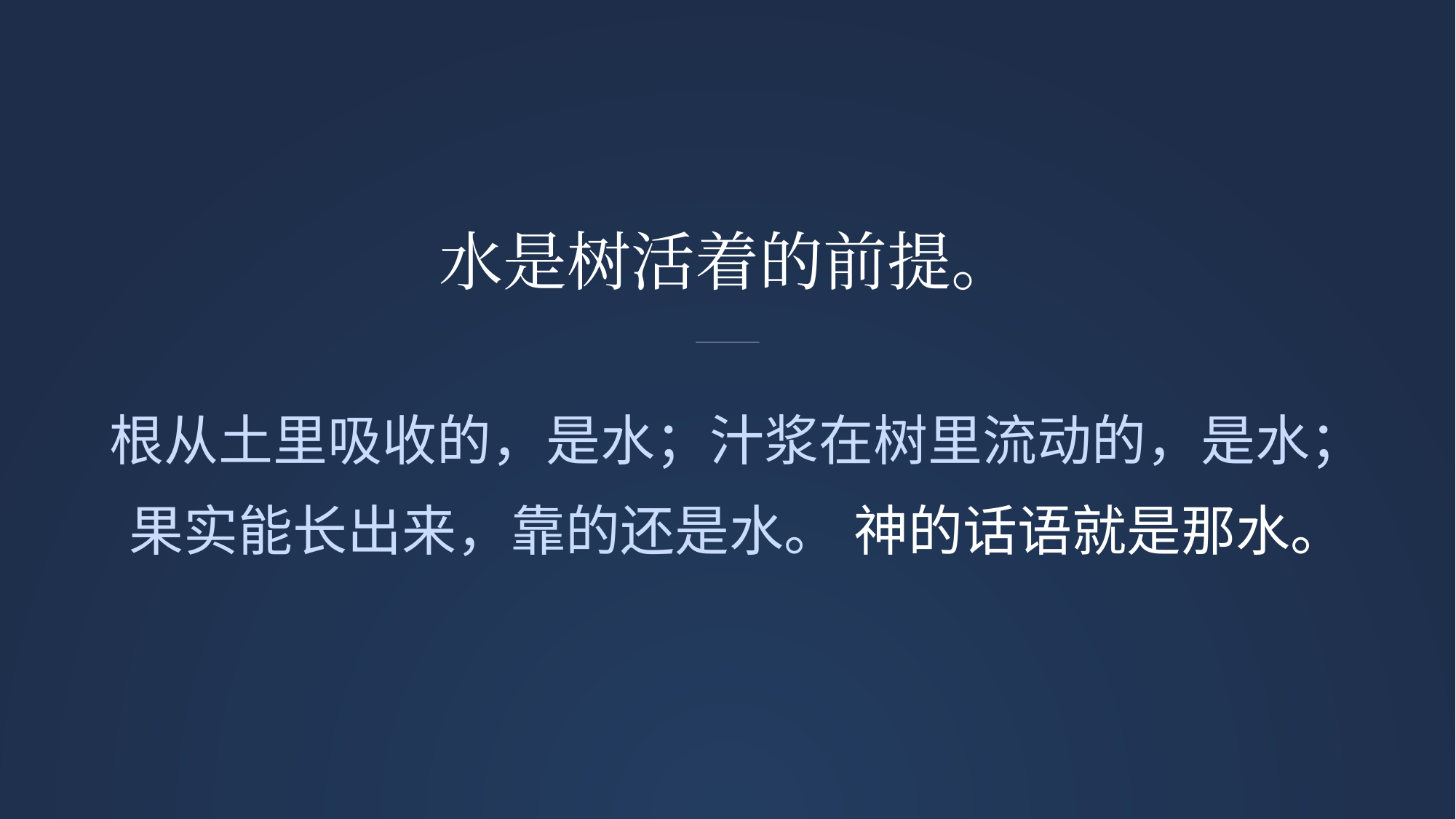

水是树活着的前提。

根从土里吸收的，是水；汁浆在树里流动的，是水； 果实能长出来，靠的还是水。 神的话语就是那水。